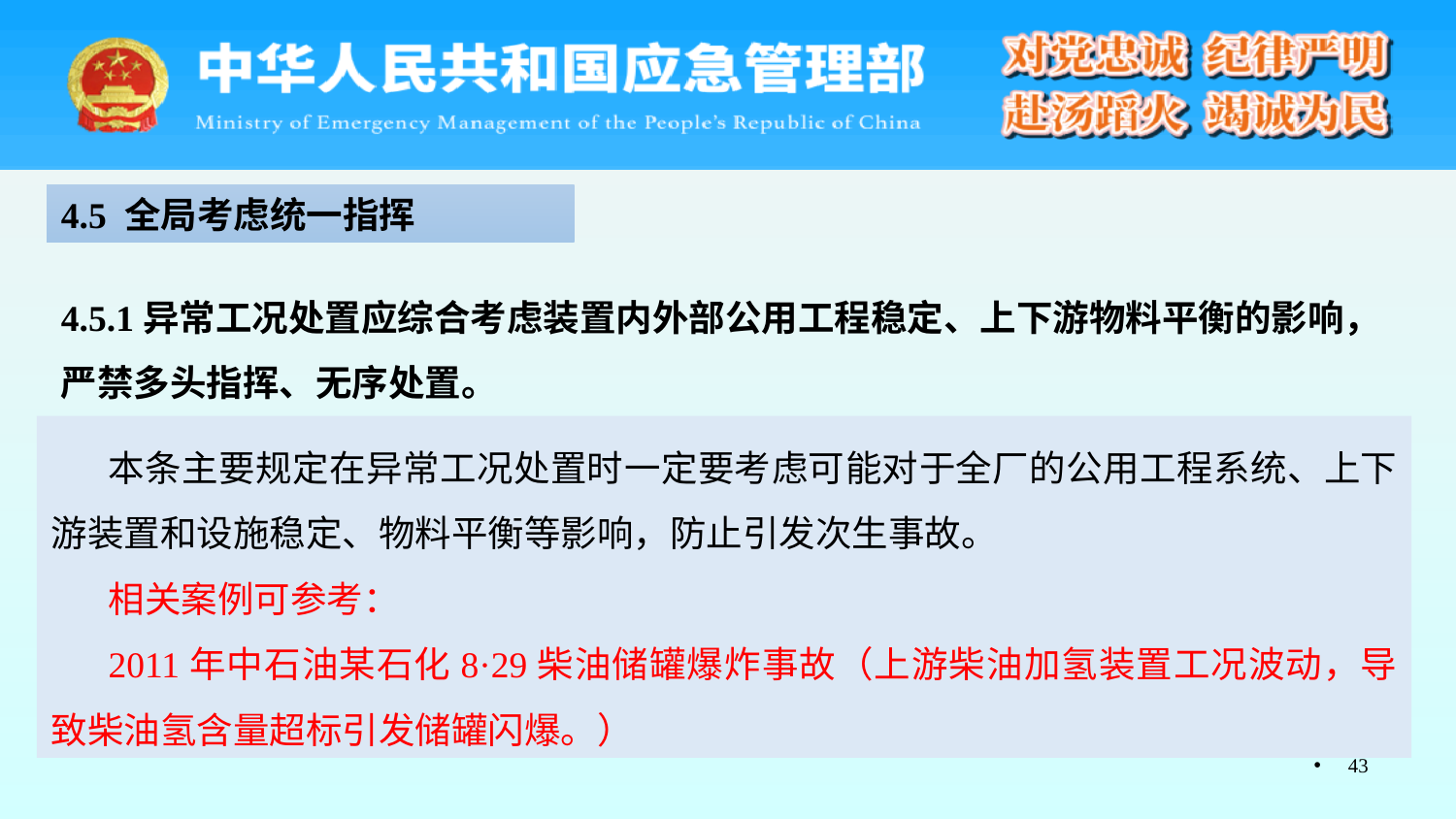

4.5 全局考虑统一指挥
4.5.1异常工况处置应综合考虑装置内外部公用工程稳定、上下游物料平衡的影响，严禁多头指挥、无序处置。
本条主要规定在异常工况处置时一定要考虑可能对于全厂的公用工程系统、上下游装置和设施稳定、物料平衡等影响，防止引发次生事故。
相关案例可参考：
2011年中石油某石化8·29柴油储罐爆炸事故（上游柴油加氢装置工况波动，导致柴油氢含量超标引发储罐闪爆。）
43